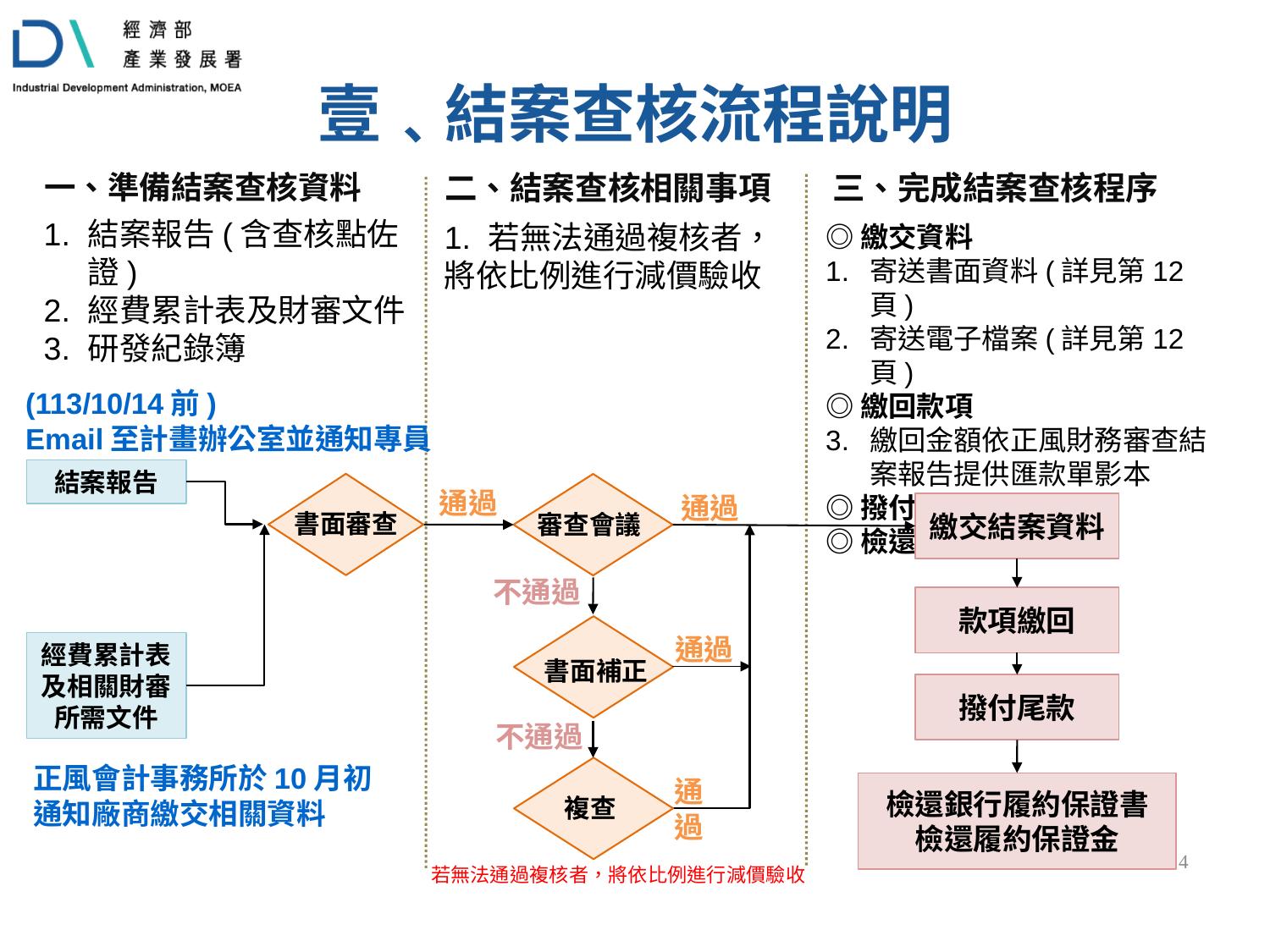

壹﹑結案查核流程說明

一、準備結案查核資料
二、結案查核相關事項
三、完成結案查核程序

結案報告(含查核點佐證)
經費累計表及財審文件
研發紀錄簿
若無法通過複核者，
將依比例進行減價驗收

◎繳交資料
寄送書面資料(詳見第12頁)
寄送電子檔案(詳見第12頁)
◎繳回款項
繳回金額依正風財務審查結案報告提供匯款單影本
◎撥付尾款
◎檢還履約保證
(113/10/14前)
Email至計畫辦公室並通知專員
結案報告

通過
通過
繳交結案資料
書面審查
審查會議
不通過
款項繳回

通過
經費累計表及相關財審所需文件
書面補正
撥付尾款
不通過
正風會計事務所於10月初通知廠商繳交相關資料

複查
通過
檢還銀行履約保證書
檢還履約保證金
4
若無法通過複核者，將依比例進行減價驗收